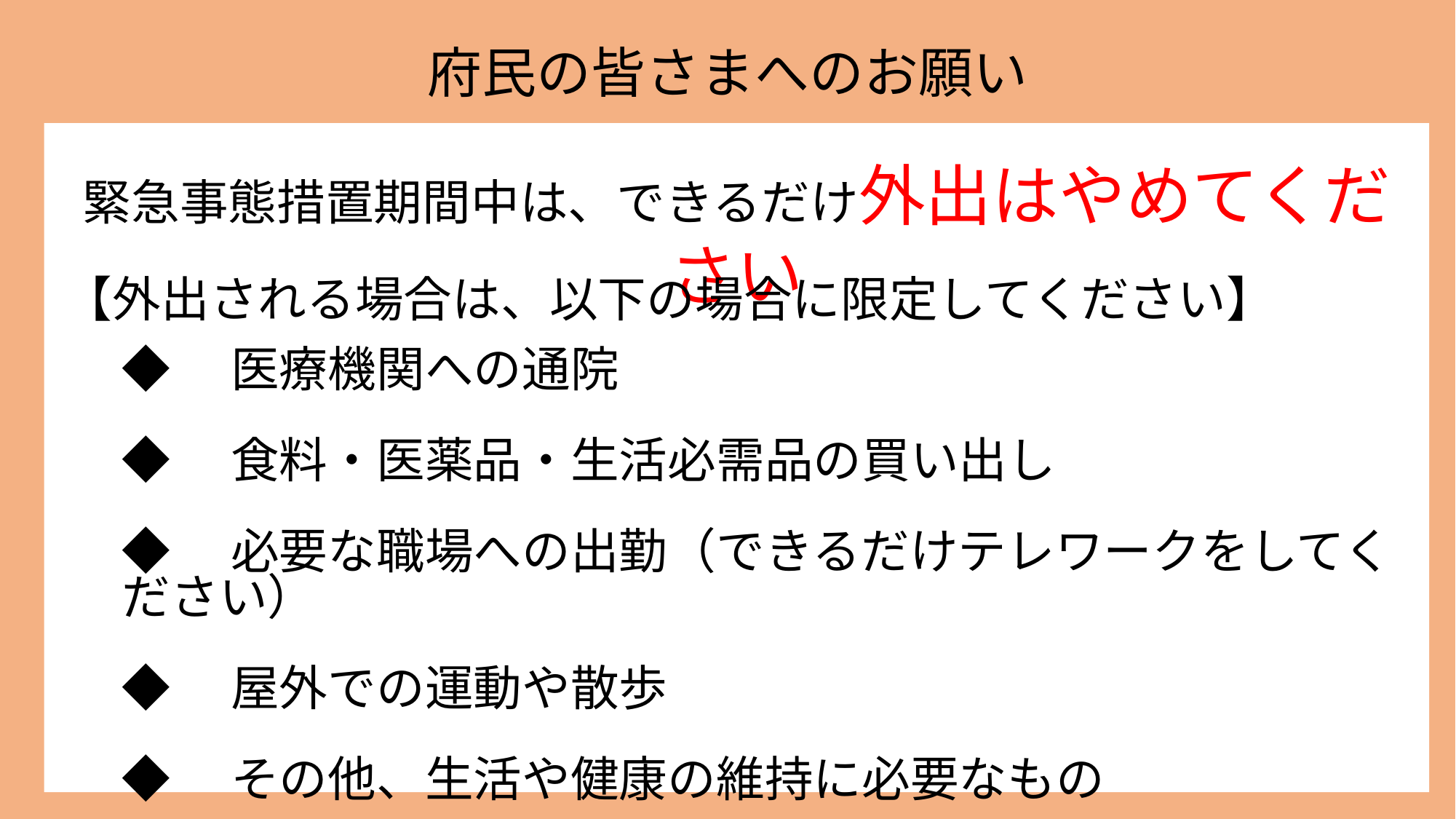

府民の皆さまへのお願い

緊急事態措置期間中は、できるだけ外出はやめてください
【外出される場合は、以下の場合に限定してください】
◆　医療機関への通院

◆　食料・医薬品・生活必需品の買い出し

◆　必要な職場への出勤（できるだけテレワークをしてください）

◆　屋外での運動や散歩

◆　その他、生活や健康の維持に必要なもの